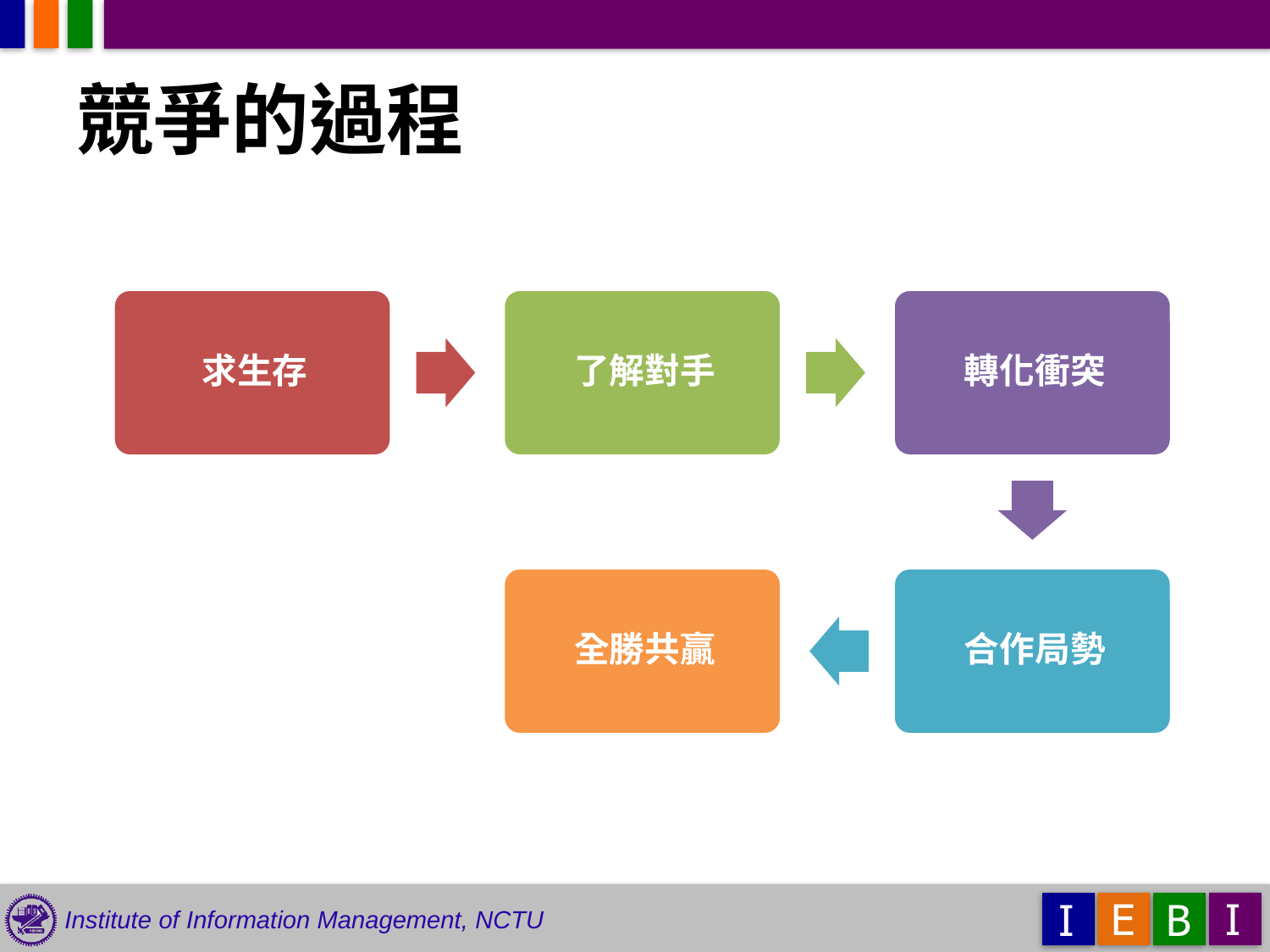

# 競爭的過程
求生存

了解對手

轉化衝突

合作局勢

全勝共贏